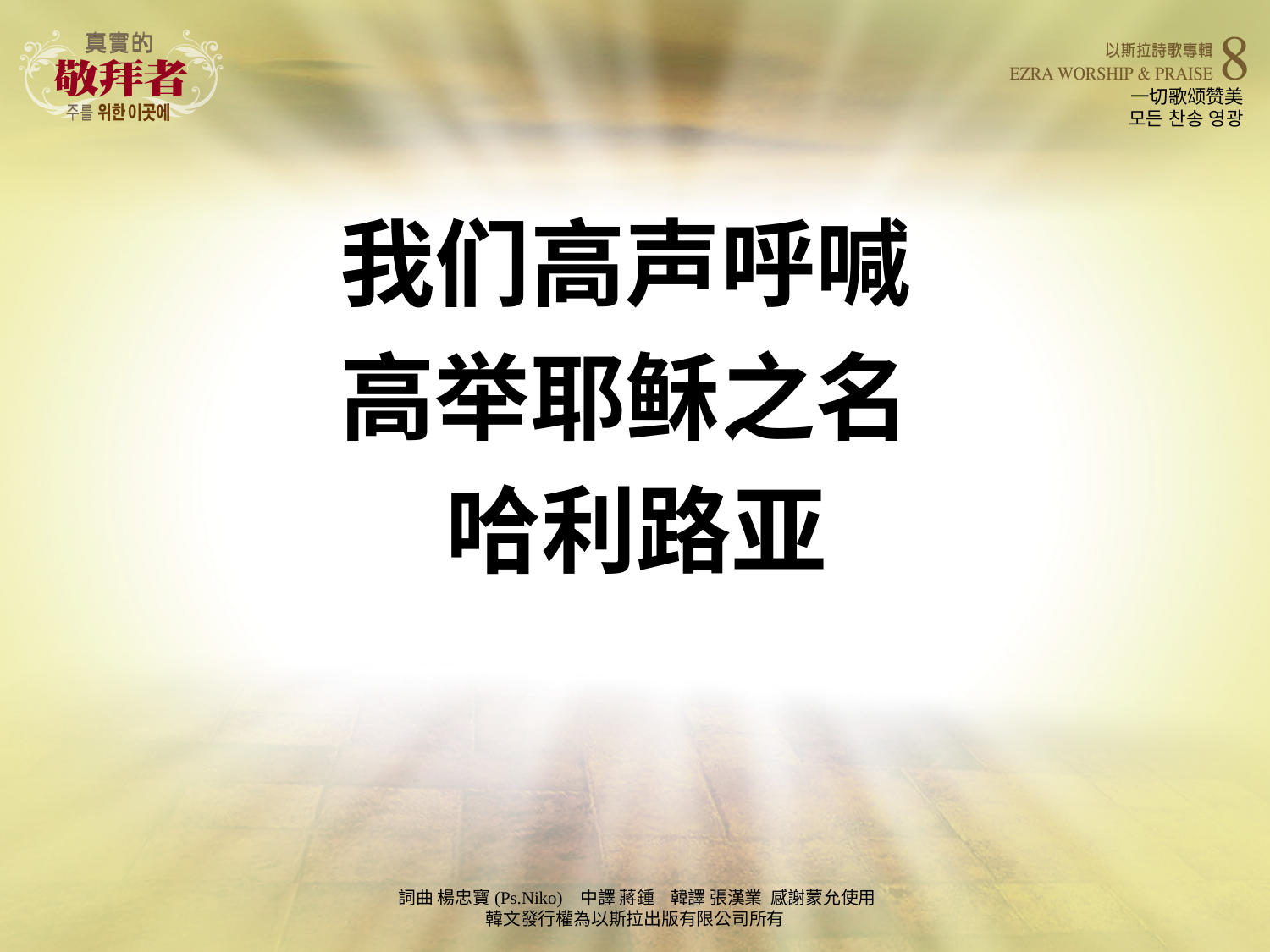

# 一切歌颂赞美 모든 찬송 영광
我们高声呼喊
高举耶稣之名
哈利路亚
詞曲 楊忠寶(Ps.Niko)   中譯 蔣鍾    韓譯 張漢業  感謝蒙允使用
韓文發行權為以斯拉出版有限公司所有